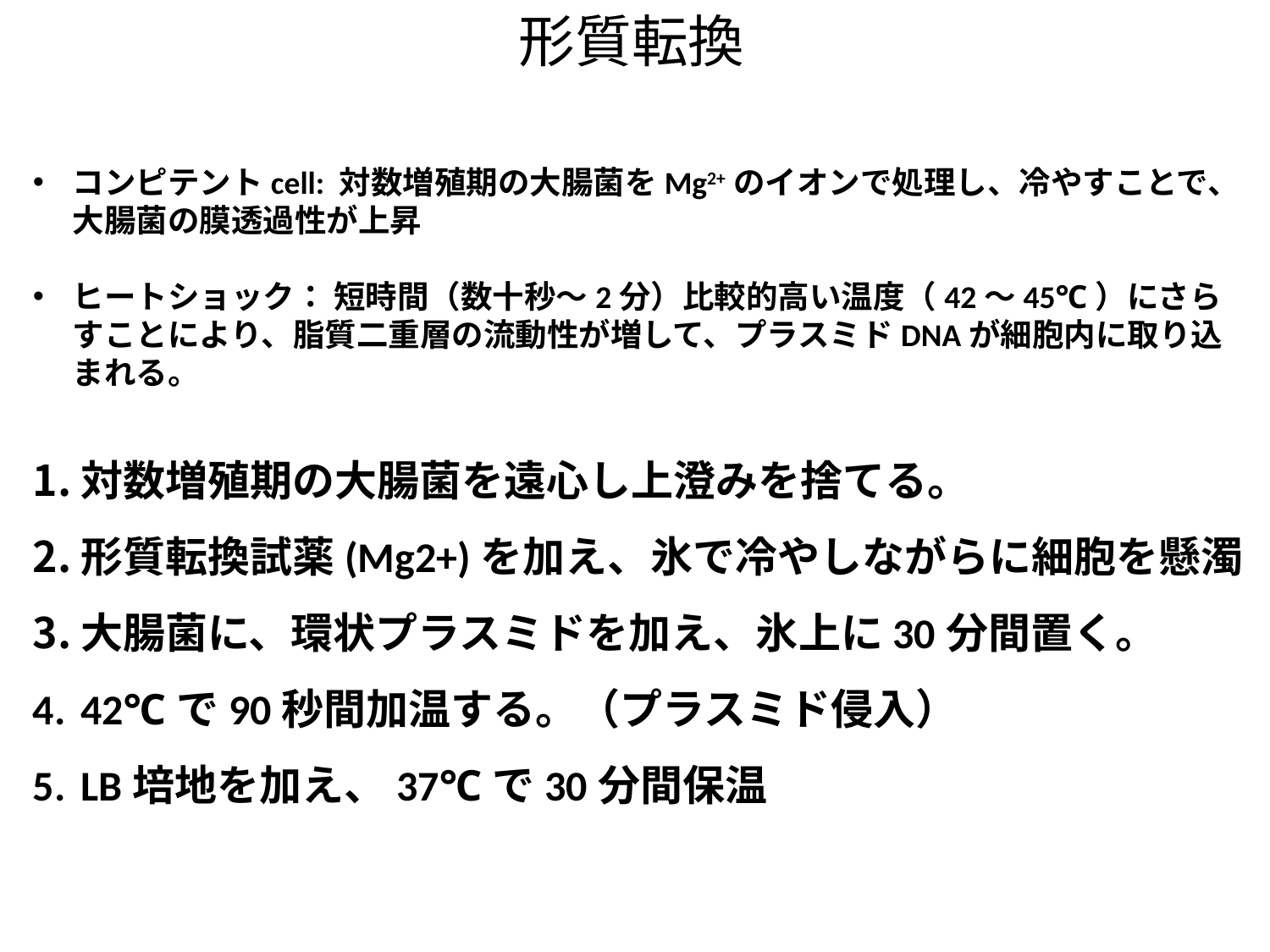

形質転換
コンピテントcell: 対数増殖期の大腸菌をMg2+のイオンで処理し、冷やすことで、大腸菌の膜透過性が上昇

ヒートショック： 短時間（数十秒〜2分）比較的高い温度（42〜45℃）にさらすことにより、脂質二重層の流動性が増して、プラスミドDNAが細胞内に取り込まれる。

対数増殖期の大腸菌を遠心し上澄みを捨てる。
形質転換試薬(Mg2+)を加え、氷で冷やしながらに細胞を懸濁
大腸菌に、環状プラスミドを加え、氷上に30分間置く。
42℃で90秒間加温する。（プラスミド侵入）
LB培地を加え、37℃で30分間保温